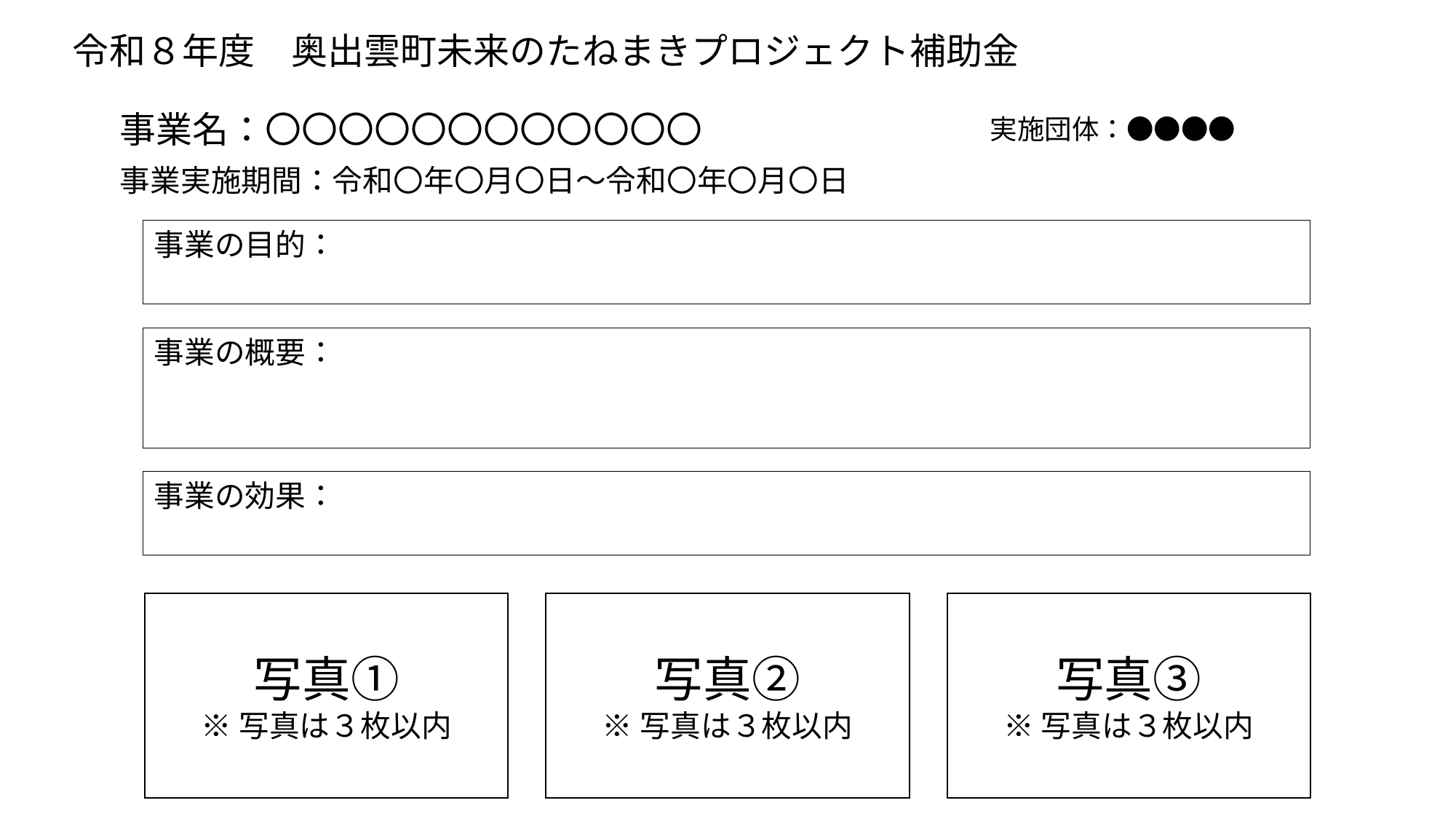

令和８年度　奥出雲町未来のたねまきプロジェクト補助金
事業名：〇〇〇〇〇〇〇〇〇〇〇〇
実施団体：●●●●
事業実施期間：令和〇年〇月〇日～令和〇年〇月〇日
事業の目的：

事業の概要：

事業の効果：

写真①
※写真は３枚以内
写真②
※写真は３枚以内
写真③
※写真は３枚以内